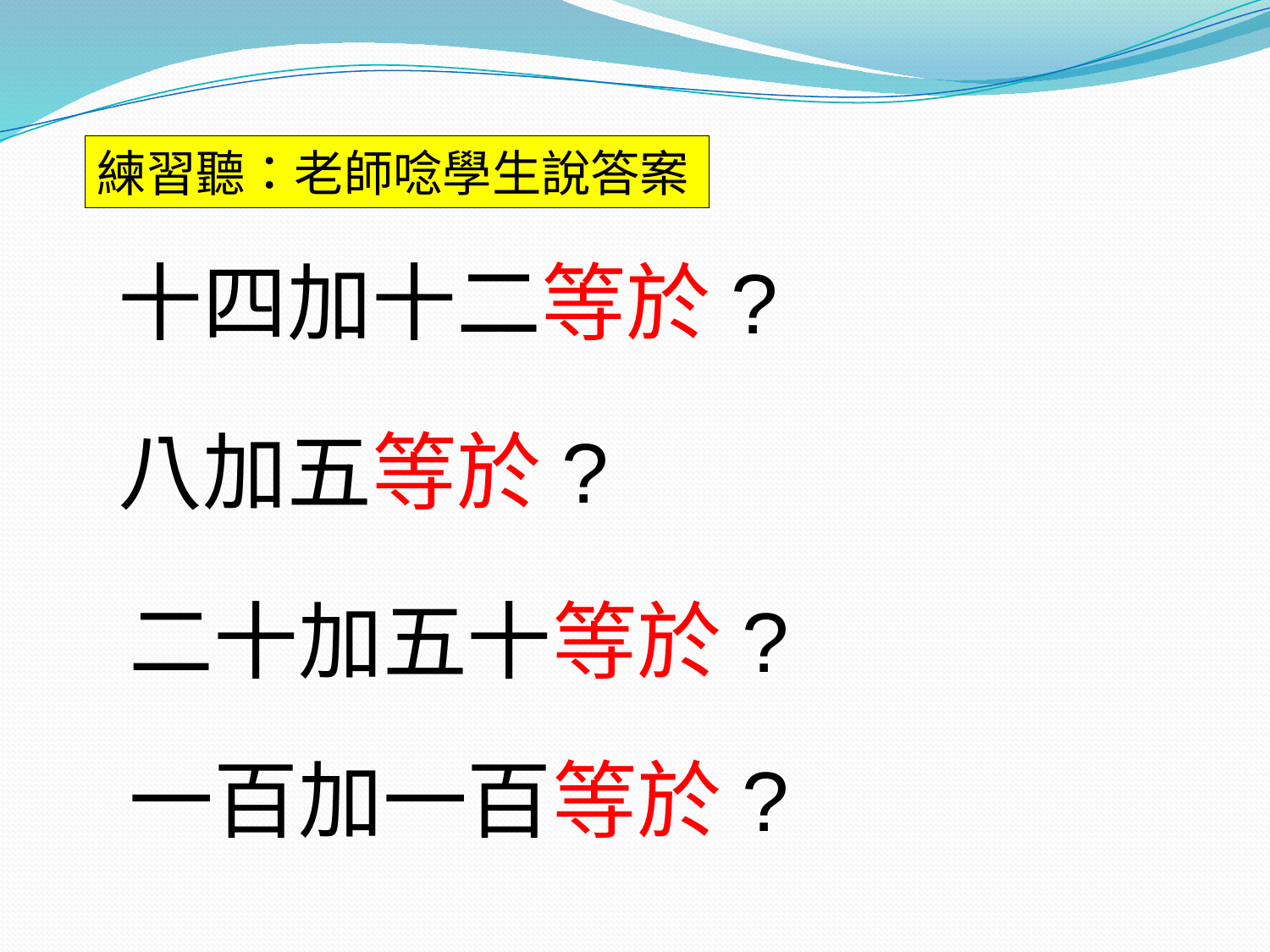

練習聽：老師唸學生說答案
十四加十二等於?
八加五等於?
二十加五十等於?
一百加一百等於?